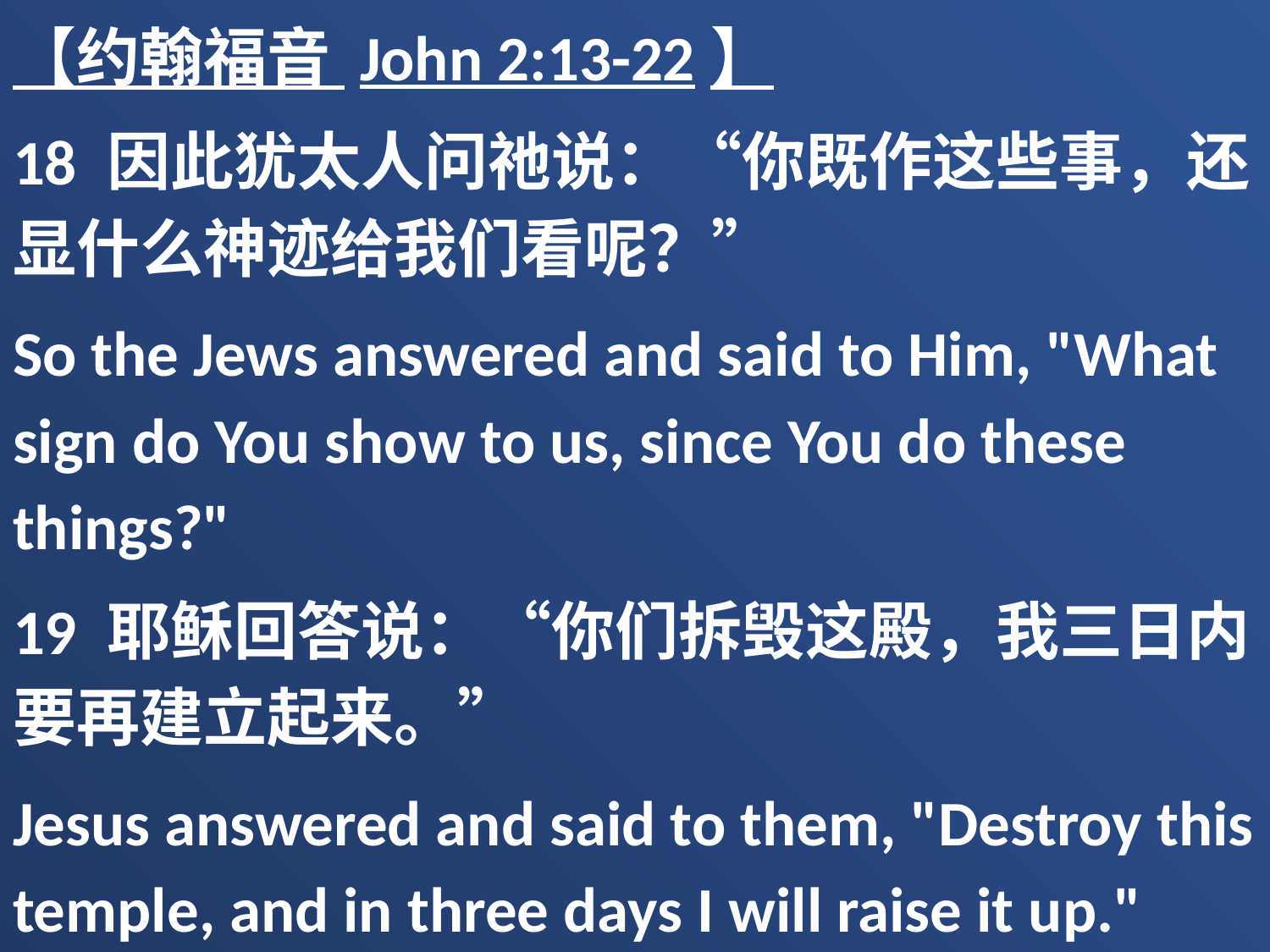

【约翰福音 John 2:13-22】
18 因此犹太人问祂说：“你既作这些事，还显什么神迹给我们看呢？”
So the Jews answered and said to Him, "What sign do You show to us, since You do these things?"
19 耶稣回答说：“你们拆毁这殿，我三日内要再建立起来。”
Jesus answered and said to them, "Destroy this temple, and in three days I will raise it up."